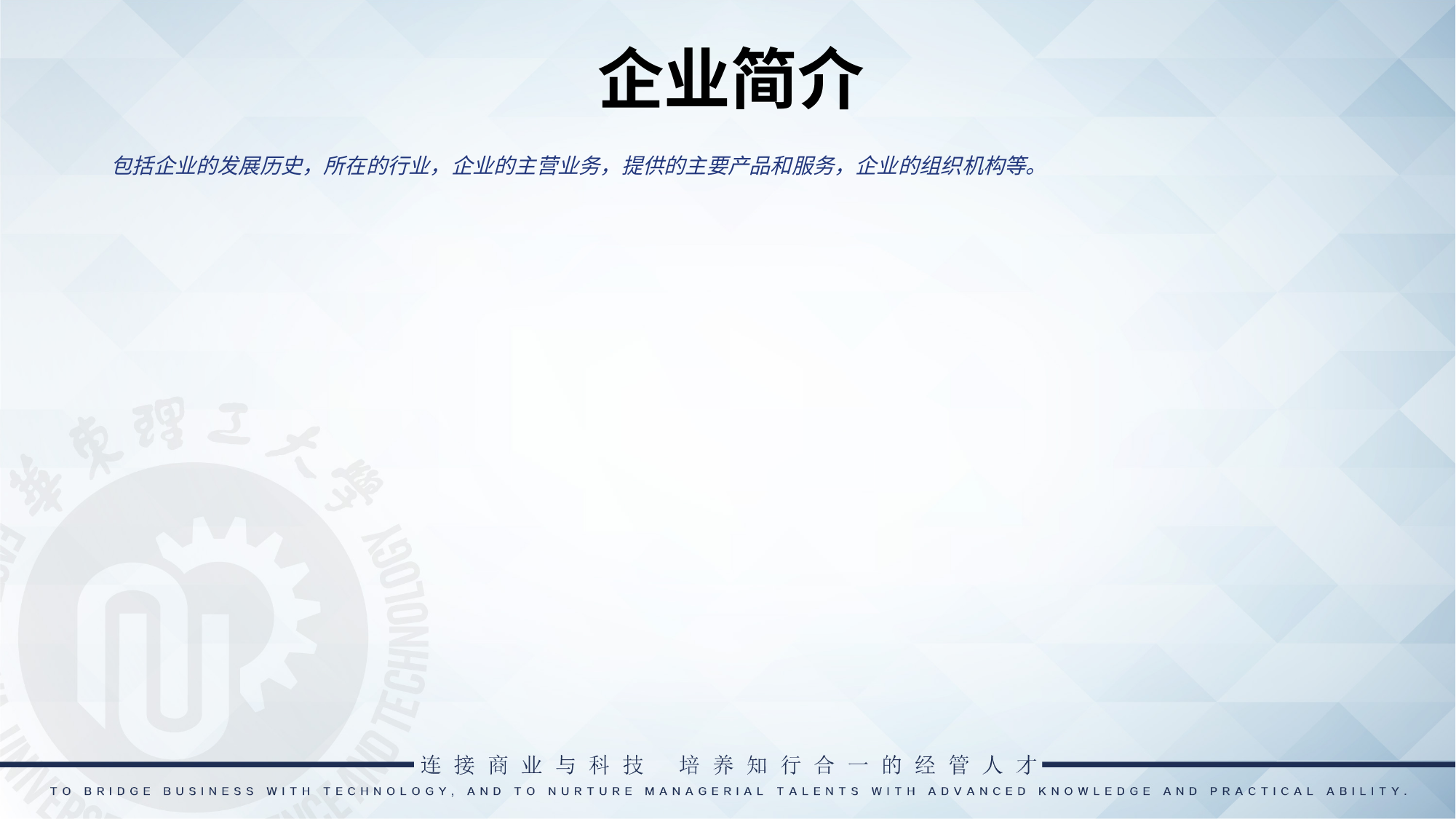

# 企业简介
包括企业的发展历史，所在的行业，企业的主营业务，提供的主要产品和服务，企业的组织机构等。